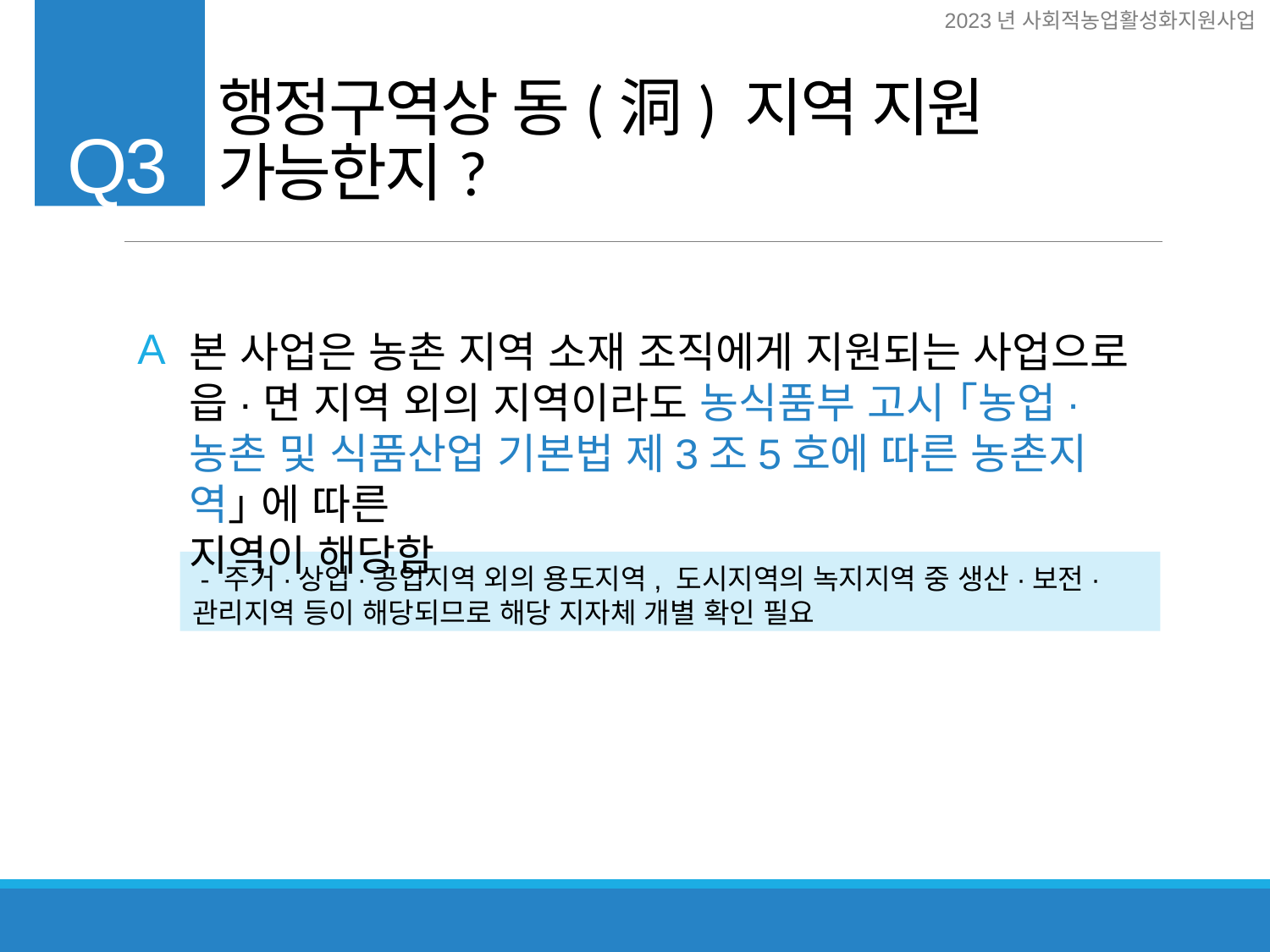

행정구역상 동(洞) 지역 지원 가능한지?
Q3
A
본 사업은 농촌 지역 소재 조직에게 지원되는 사업으로 읍·면 지역 외의 지역이라도 농식품부 고시 ｢농업·농촌 및 식품산업 기본법 제3조5호에 따른 농촌지역｣ 에 따른
지역이 해당함

 - 주거·상업·공업지역 외의 용도지역, 도시지역의 녹지지역 중 생산·보전·관리지역 등이 해당되므로 해당 지자체 개별 확인 필요